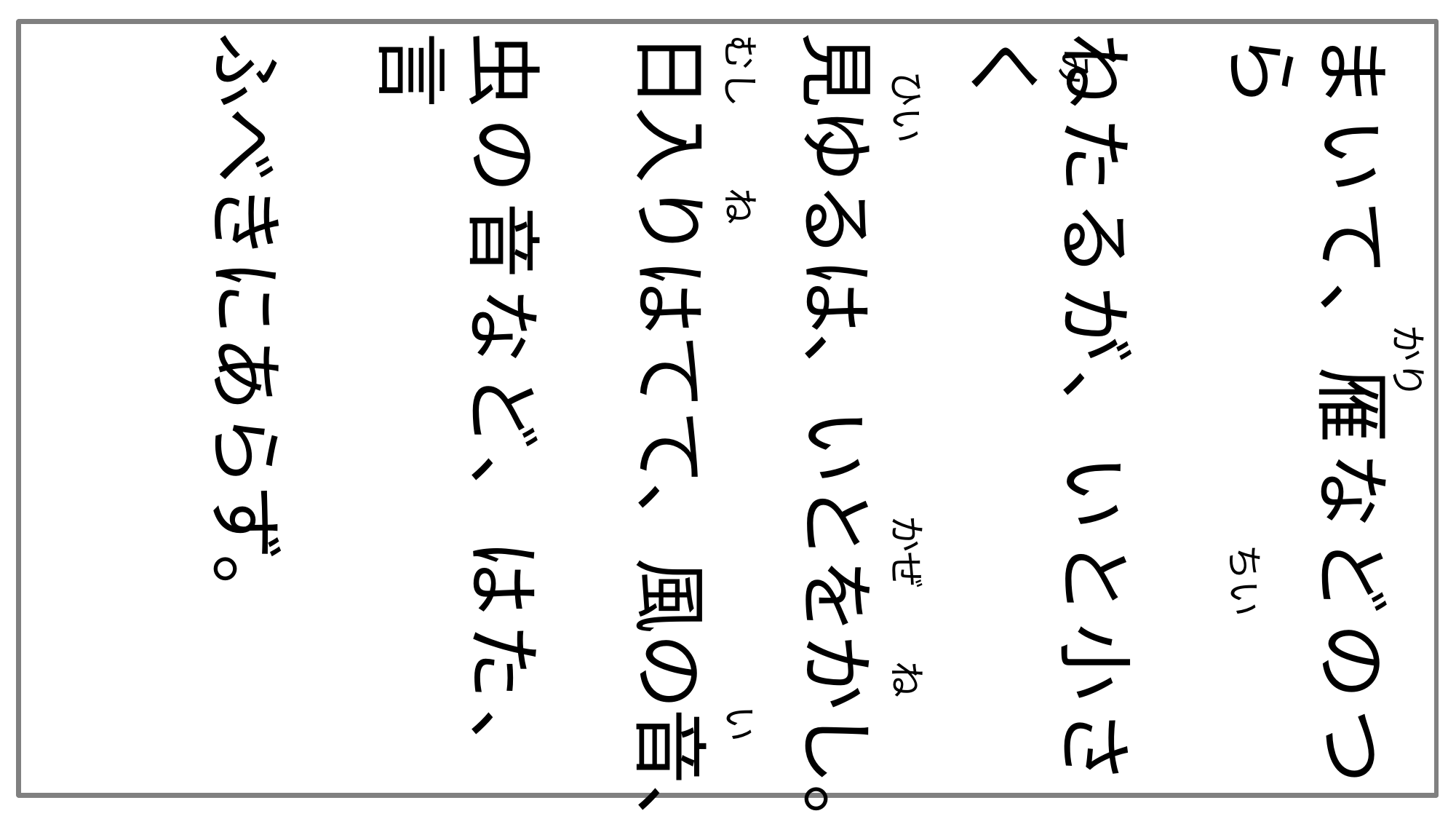

まいて、雁などのつら

ねたるが、いと小さく

見ゆるは、いとをかし。

日入りはてて、風の音、

虫の音など、はた、言

ふべきにあらず。

むし　　 ね　　　　　　　　　　　　　 い
　ひい　　　　　　　　　　 かぜ　　ね
 み
　　　　　　　　　　　　　　ちい
　　　　　　　　かり